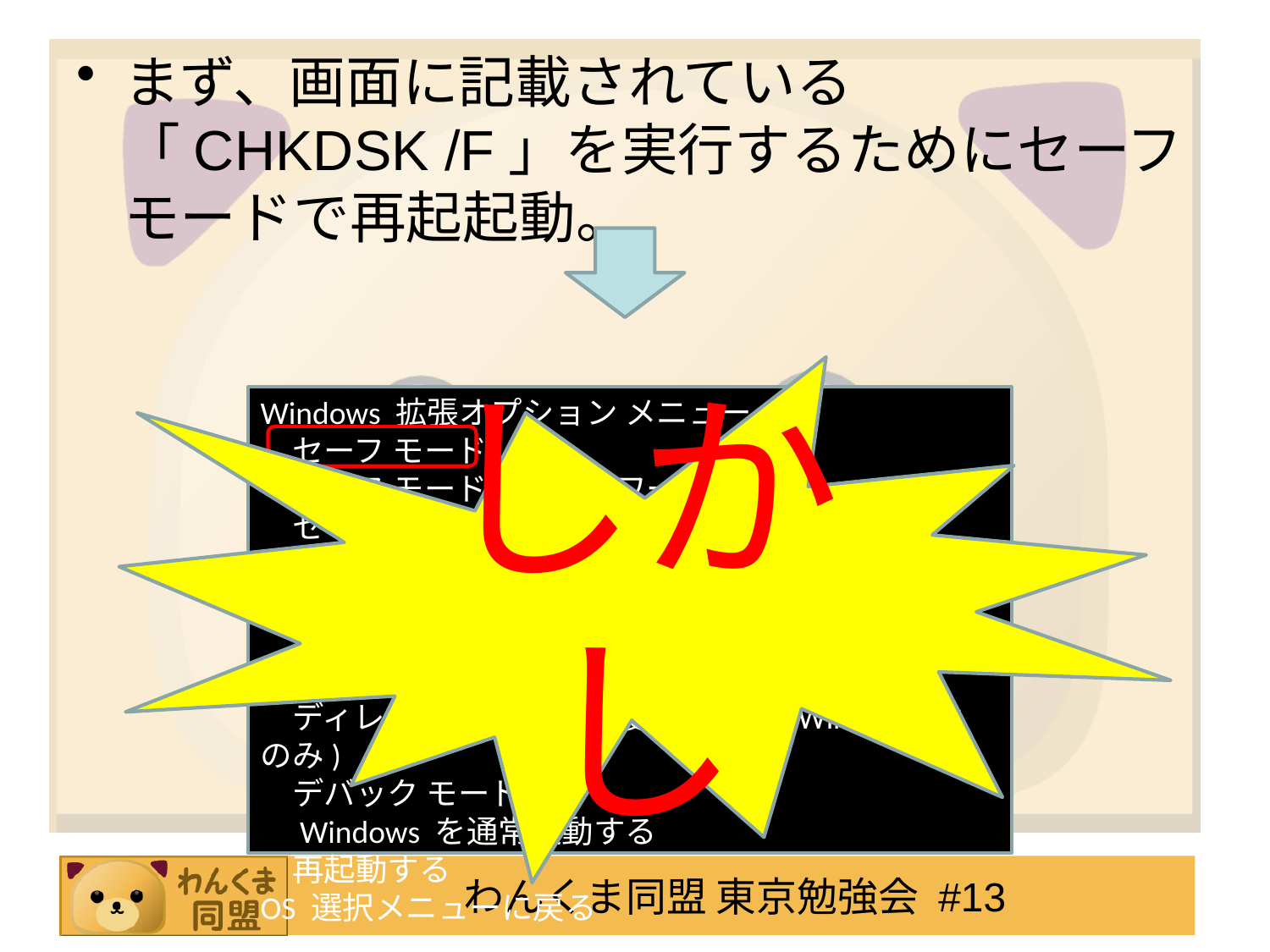

まず、画面に記載されている「CHKDSK /F」を実行するためにセーフモードで再起起動。

しかし

Windows 拡張オプション メニュー
　セーフ モード
　セーフ モードとネットワーク
　セーフ モードとコマンド プロンプト
　ブートのログ作成を有効にする
　VGA モードを有効にする
　前回正常起動時の構成 (正しく動作した最新の設定)
　ディレクトリ サービス復元モード (Windows DC のみ)
　デバック モード
　Windows を通常起動する
　再起動する
OS 選択メニューに戻る